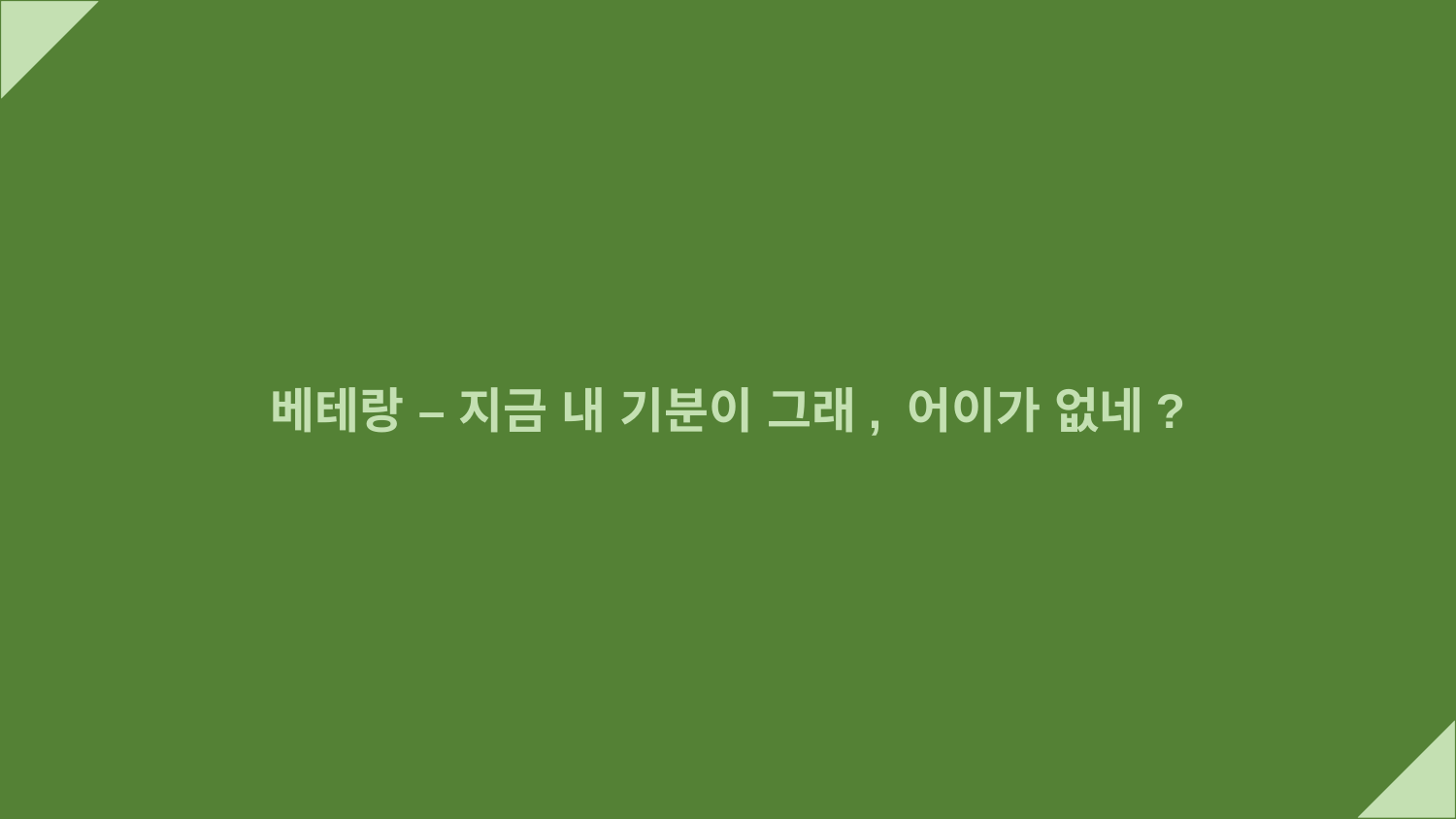

베테랑 – 지금 내 기분이 그래, 어이가 없네?